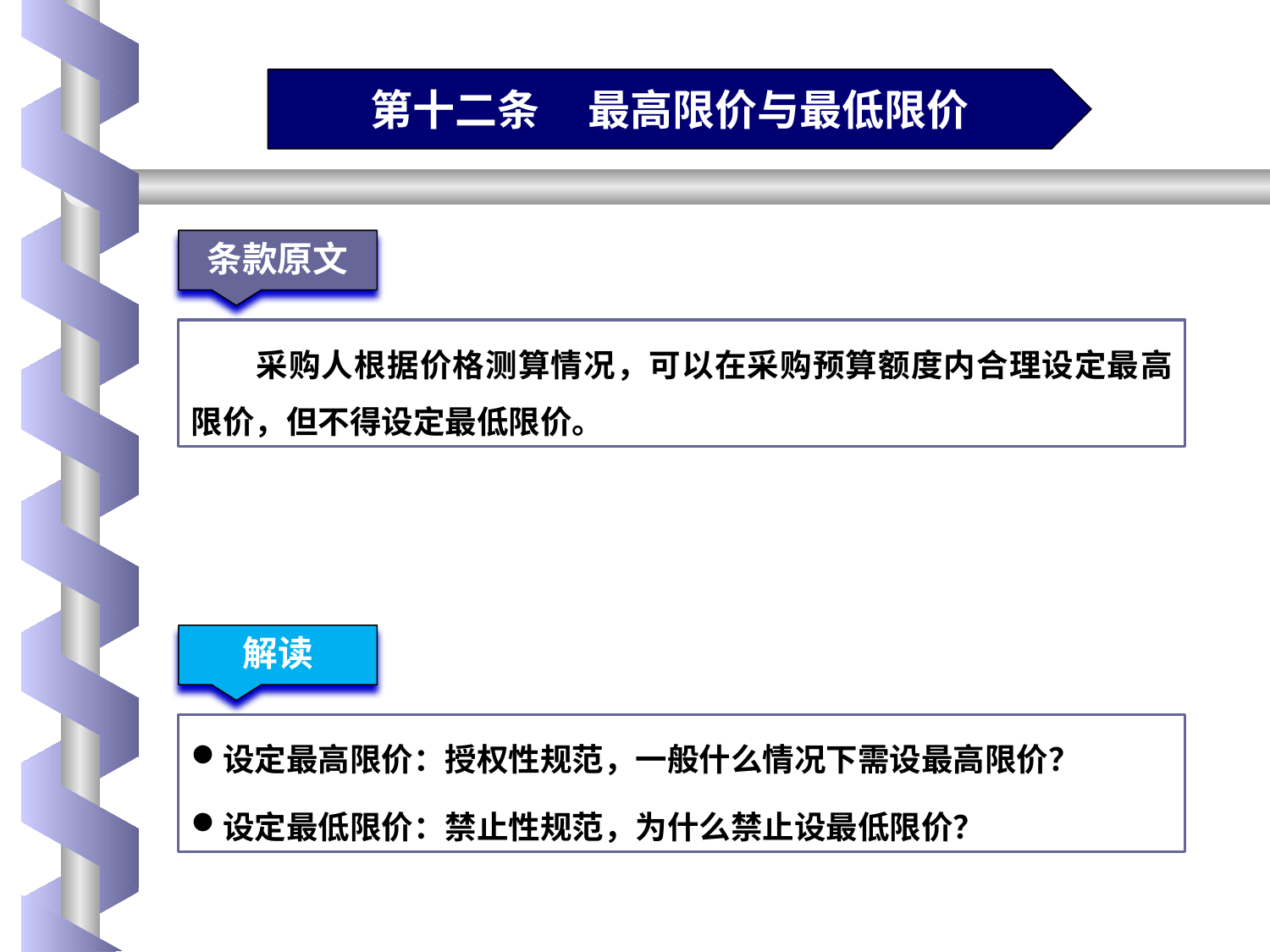

第十二条     最高限价与最低限价
条款原文
采购人根据价格测算情况，可以在采购预算额度内合理设定最高限价，但不得设定最低限价。
解读
设定最高限价：授权性规范，一般什么情况下需设最高限价？
设定最低限价：禁止性规范，为什么禁止设最低限价？